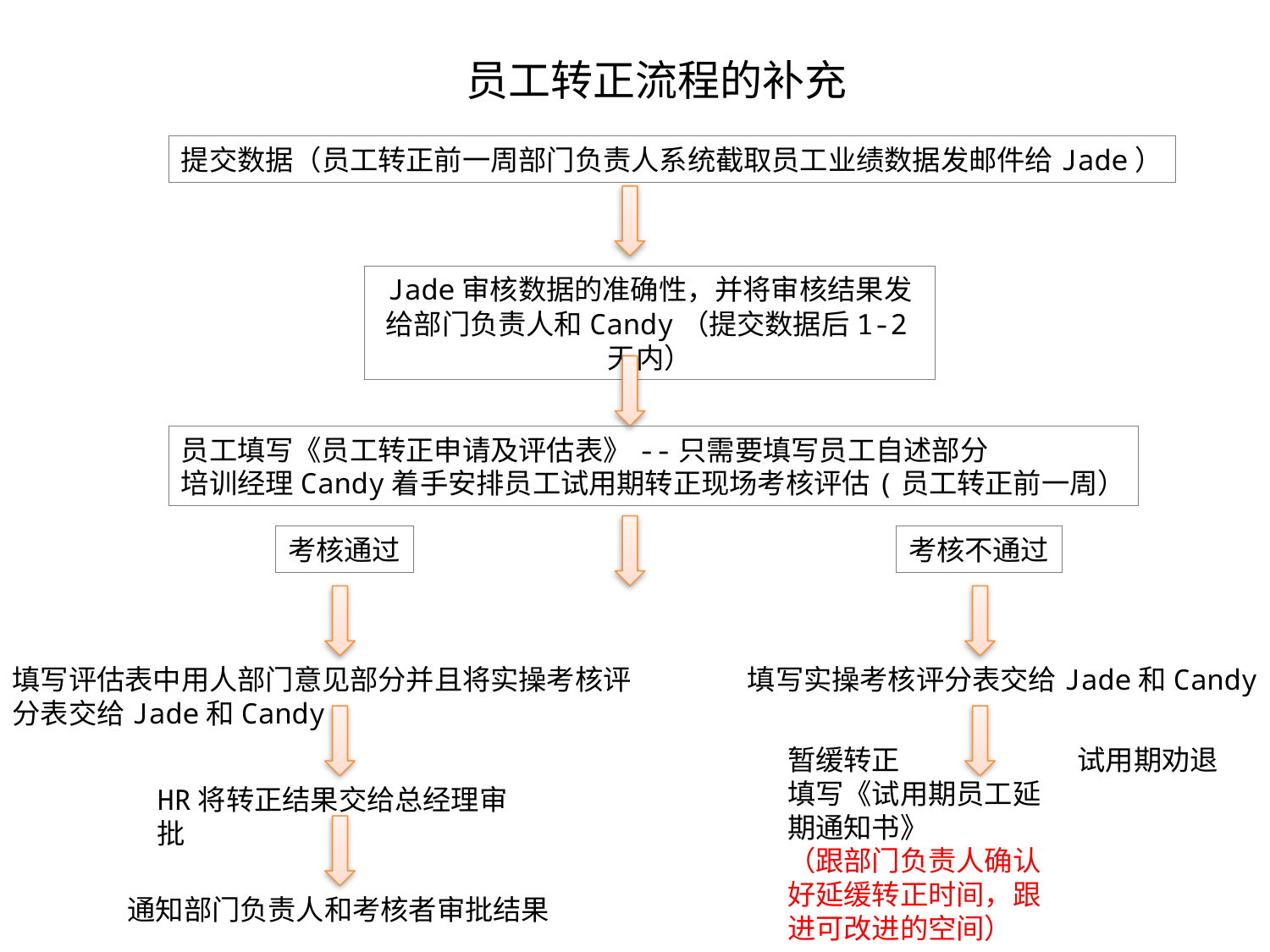

# 员工转正流程的补充
提交数据（员工转正前一周部门负责人系统截取员工业绩数据发邮件给Jade）

Jade审核数据的准确性，并将审核结果发给部门负责人和Candy（提交数据后1-2天内）

员工填写《员工转正申请及评估表》--只需要填写员工自述部分
培训经理Candy着手安排员工试用期转正现场考核评估(员工转正前一周）

考核通过
考核不通过

填写实操考核评分表交给Jade和Candy
填写评估表中用人部门意见部分并且将实操考核评分表交给Jade和Candy

暂缓转正
填写《试用期员工延期通知书》
试用期劝退
HR将转正结果交给总经理审批

（跟部门负责人确认好延缓转正时间，跟进可改进的空间）
通知部门负责人和考核者审批结果